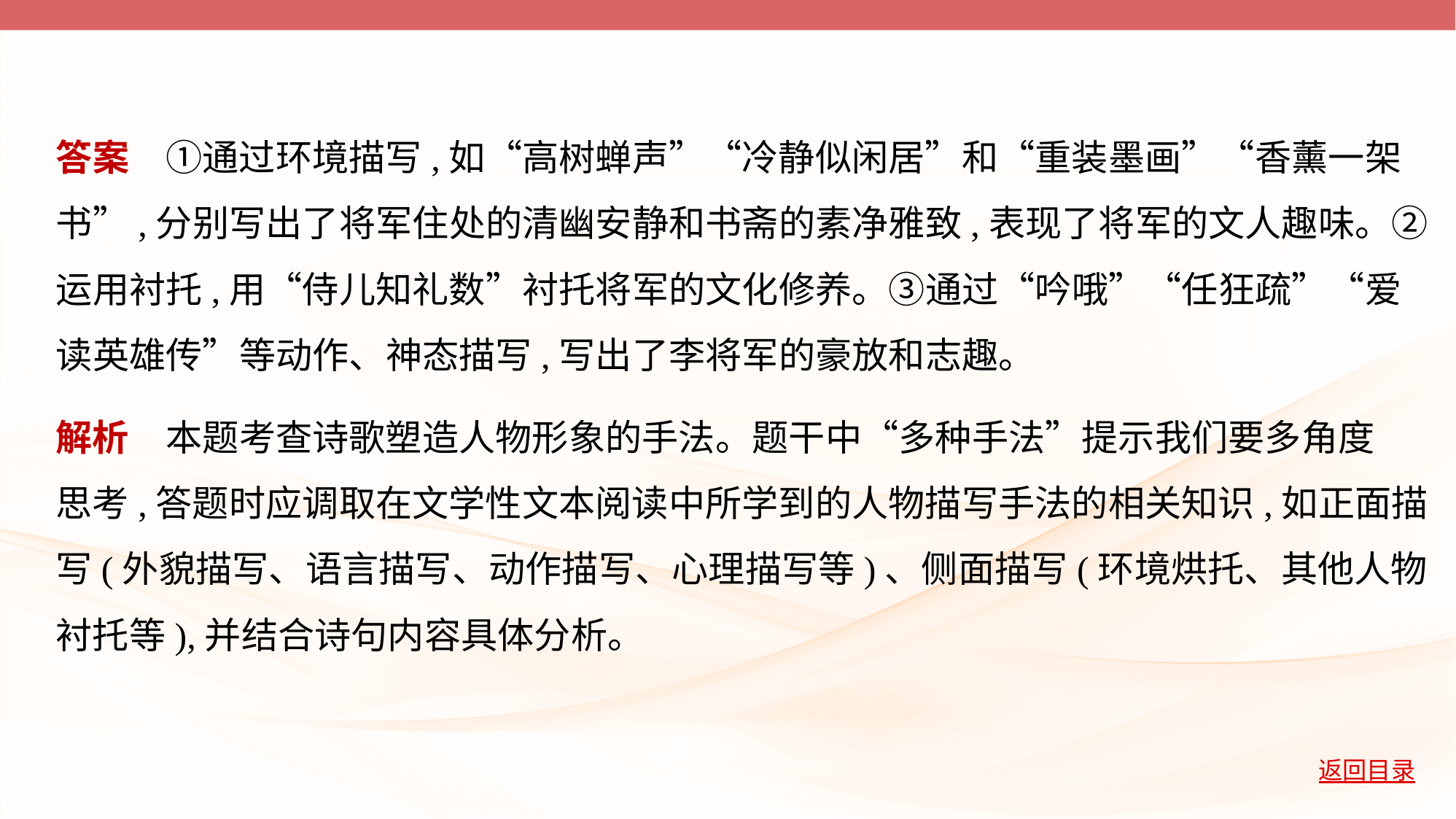

答案　①通过环境描写,如“高树蝉声”“冷静似闲居”和“重装墨画”“香薰一架
书”,分别写出了将军住处的清幽安静和书斋的素净雅致,表现了将军的文人趣味。②
运用衬托,用“侍儿知礼数”衬托将军的文化修养。③通过“吟哦”“任狂疏”“爱
读英雄传”等动作、神态描写,写出了李将军的豪放和志趣。

解析　本题考查诗歌塑造人物形象的手法。题干中“多种手法”提示我们要多角度
思考,答题时应调取在文学性文本阅读中所学到的人物描写手法的相关知识,如正面描
写(外貌描写、语言描写、动作描写、心理描写等)、侧面描写(环境烘托、其他人物
衬托等),并结合诗句内容具体分析。